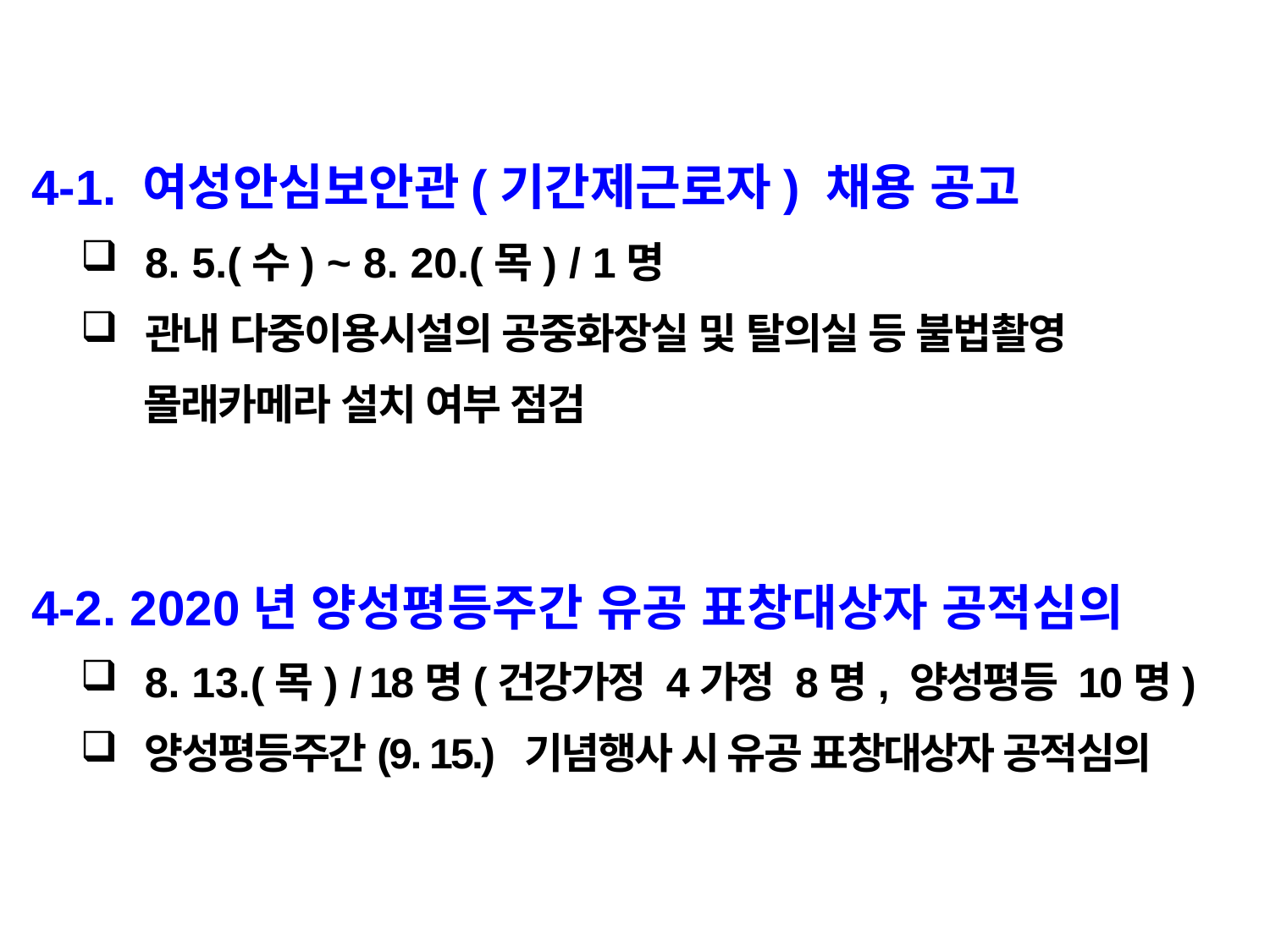

4-1. 여성안심보안관(기간제근로자) 채용 공고
8. 5.(수) ~ 8. 20.(목) / 1명
관내 다중이용시설의 공중화장실 및 탈의실 등 불법촬영
     몰래카메라 설치 여부 점검
 4-2. 2020년 양성평등주간 유공 표창대상자 공적심의
8. 13.(목) / 18명(건강가정 4가정 8명, 양성평등 10명)
양성평등주간(9. 15.)  기념행사 시 유공 표창대상자 공적심의